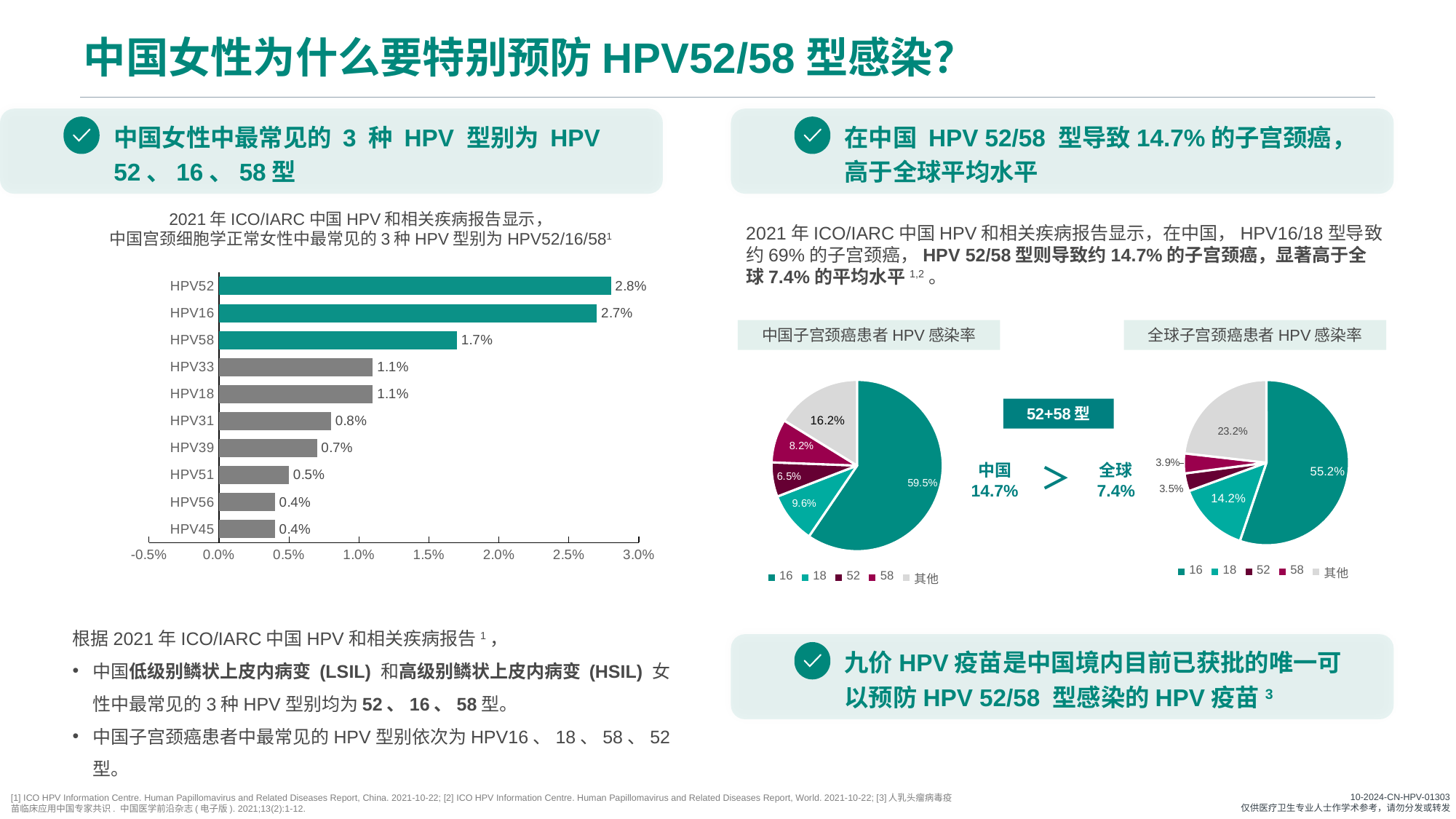

# 中国女性为什么要特别预防HPV52/58型感染？

中国女性中最常见的 3 种 HPV 型别为 HPV 52、16、58型

在中国 HPV 52/58 型导致14.7%的子宫颈癌，高于全球平均水平

2021年ICO/IARC中国HPV和相关疾病报告显示，
中国宫颈细胞学正常女性中最常见的3种HPV型别为HPV52/16/581
2021年ICO/IARC中国HPV和相关疾病报告显示，在中国，HPV16/18型导致约69%的子宫颈癌，HPV 52/58型则导致约14.7%的子宫颈癌，显著高于全球7.4%的平均水平1,2。

### Chart

| Category | 系列 1 |
|---|---|
| HPV45 | 0.004 |
| HPV56 | 0.004 |
| HPV51 | 0.005 |
| HPV39 | 0.007 |
| HPV31 | 0.008 |
| HPV18 | 0.011 |
| HPV33 | 0.011 |
| HPV58 | 0.017 |
| HPV16 | 0.027 |
| HPV52 | 0.028 |
中国子宫颈癌患者HPV感染率
全球子宫颈癌患者HPV感染率

### Chart

| Category | 系列 1 |
|---|---|
| 16 | 0.595 |
| 18 | 0.096 |
| 52 | 0.065 |
| 58 | 0.082 |
| 其他 | 0.162 |

### Chart

| Category | 系列 1 |
|---|---|
| 16 | 0.552 |
| 18 | 0.142 |
| 52 | 0.035 |
| 58 | 0.039 |
| 其他 | 0.232 |
52+58型
＞
中国
14.7%
全球
7.4%
根据2021年ICO/IARC中国HPV和相关疾病报告1，
中国低级别鳞状上皮内病变 (LSIL) 和高级别鳞状上皮内病变 (HSIL) 女性中最常见的3种HPV型别均为52、16、58型。
中国子宫颈癌患者中最常见的HPV型别依次为HPV16、18、58、52型。

九价HPV疫苗是中国境内目前已获批的唯一可以预防HPV 52/58 型感染的HPV疫苗3

[1] ICO HPV Information Centre. Human Papillomavirus and Related Diseases Report, China. 2021-10-22; [2] ICO HPV Information Centre. Human Papillomavirus and Related Diseases Report, World. 2021-10-22; [3]人乳头瘤病毒疫苗临床应用中国专家共识. 中国医学前沿杂志(电子版). 2021;13(2):1-12.